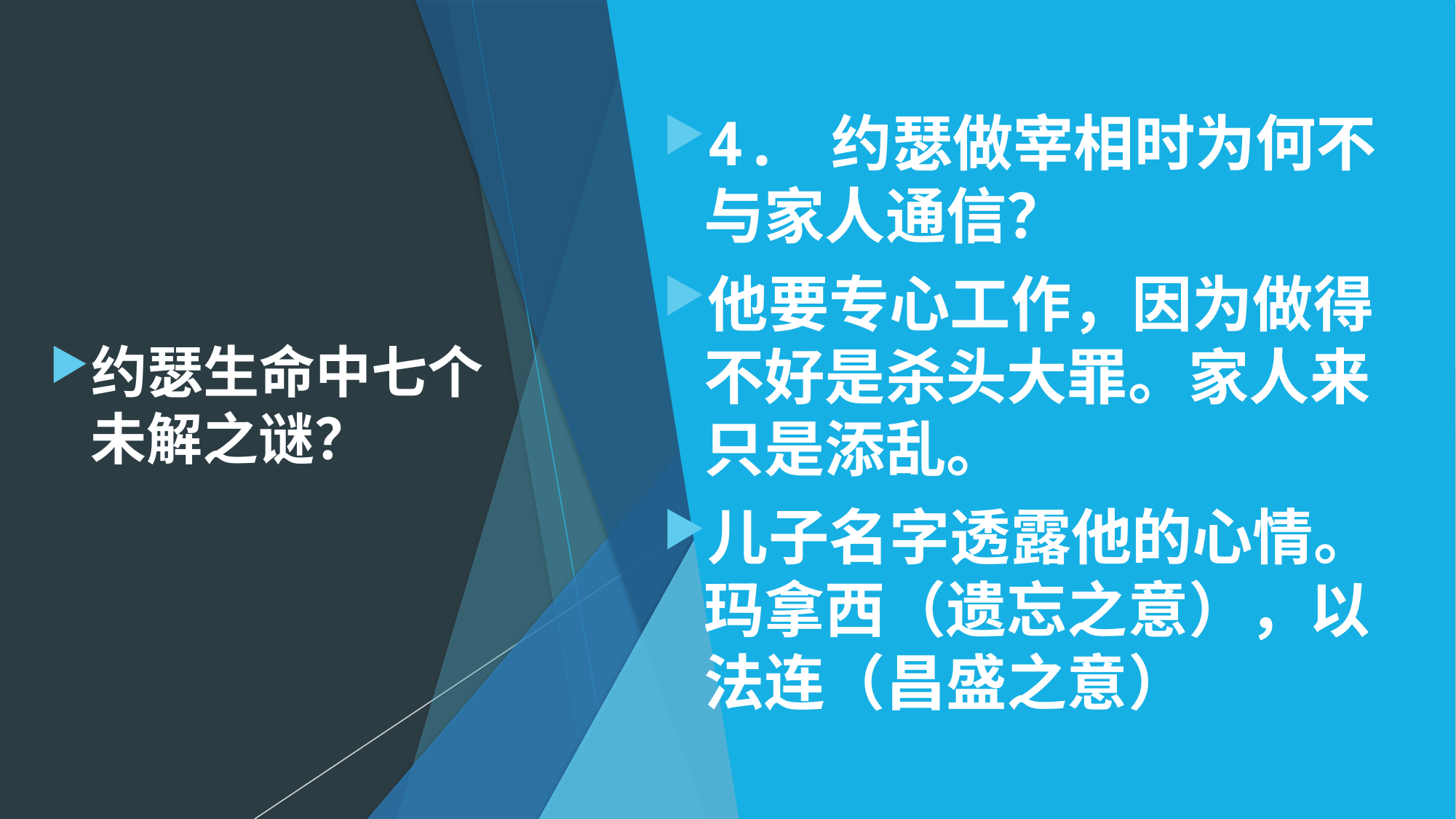

4. 约瑟做宰相时为何不与家人通信？
他要专心工作，因为做得不好是杀头大罪。家人来只是添乱。
儿子名字透露他的心情。玛拿西（遗忘之意），以法连（昌盛之意）
# 约瑟生命中七个未解之谜？